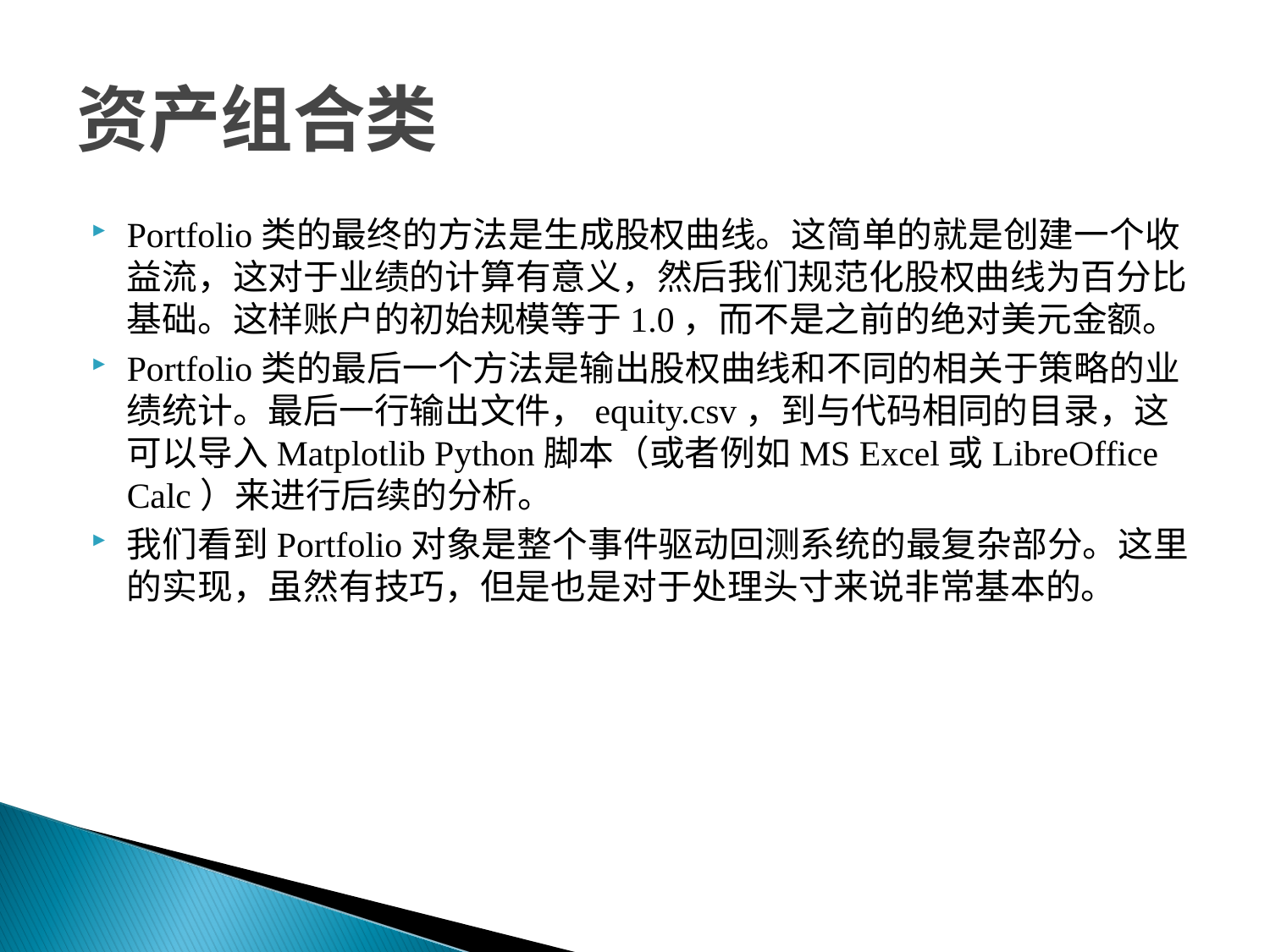

# 资产组合类
Portfolio类的最终的方法是生成股权曲线。这简单的就是创建一个收益流，这对于业绩的计算有意义，然后我们规范化股权曲线为百分比基础。这样账户的初始规模等于1.0，而不是之前的绝对美元金额。
Portfolio类的最后一个方法是输出股权曲线和不同的相关于策略的业绩统计。最后一行输出文件，equity.csv，到与代码相同的目录，这可以导入Matplotlib Python脚本（或者例如MS Excel或LibreOffice Calc）来进行后续的分析。
我们看到Portfolio对象是整个事件驱动回测系统的最复杂部分。这里的实现，虽然有技巧，但是也是对于处理头寸来说非常基本的。